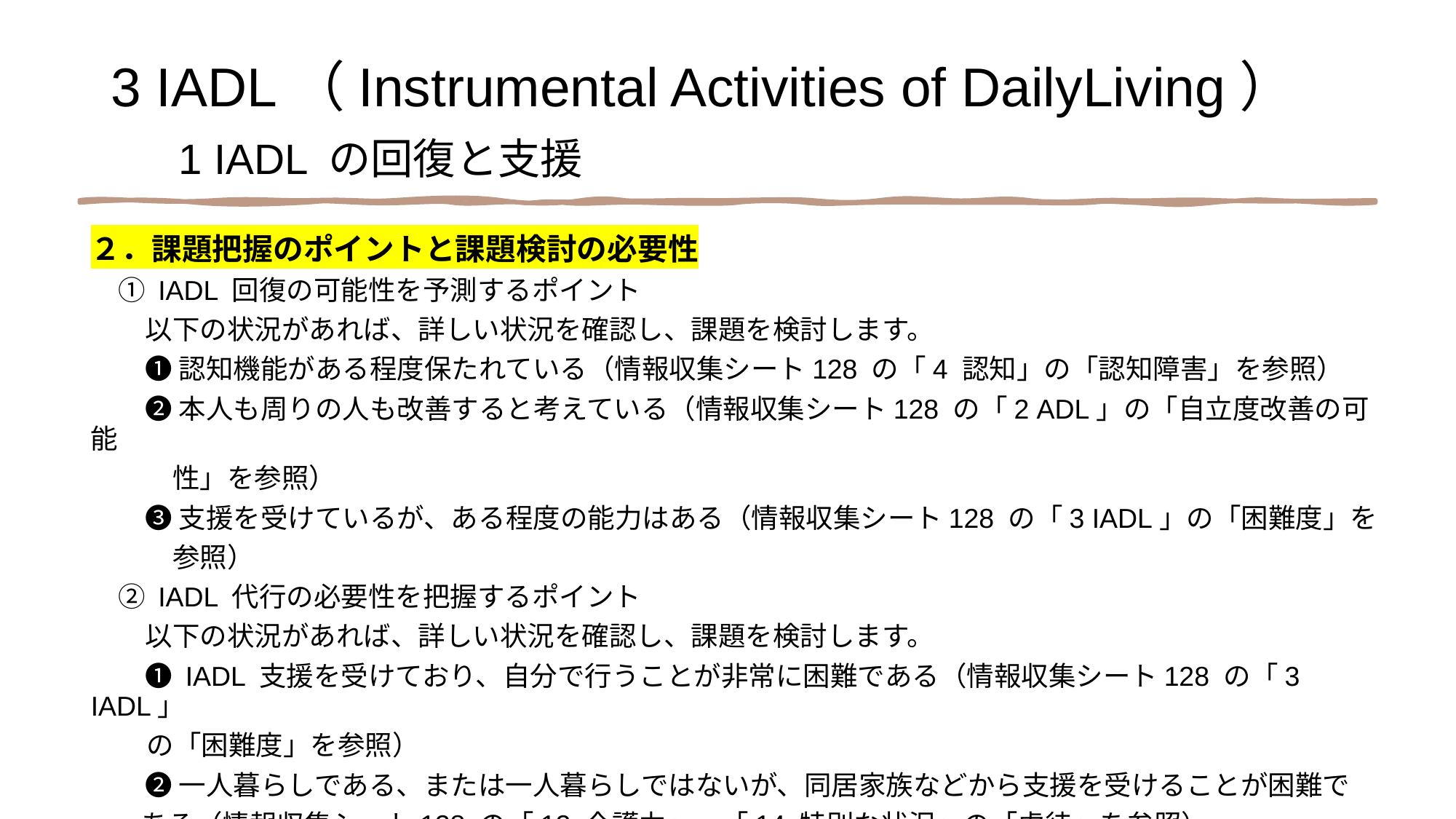

3 IADL（Instrumental Activities of DailyLiving）
　1 IADL の回復と支援

２．課題把握のポイントと課題検討の必要性
　① IADL 回復の可能性を予測するポイント
　　以下の状況があれば、詳しい状況を確認し、課題を検討します。
　　❶ 認知機能がある程度保たれている（情報収集シート128 の「4 認知」の「認知障害」を参照）
　　❷ 本人も周りの人も改善すると考えている（情報収集シート128 の「2 ADL」の「自立度改善の可能
　　　性」を参照）
　　❸ 支援を受けているが、ある程度の能力はある（情報収集シート128 の「3 IADL」の「困難度」を
　　　参照）
　② IADL 代行の必要性を把握するポイント
　　以下の状況があれば、詳しい状況を確認し、課題を検討します。
　　❶ IADL 支援を受けており、自分で行うことが非常に困難である（情報収集シート128 の「3 IADL」
        の「困難度」を参照）
　　❷ 一人暮らしである、または一人暮らしではないが、同居家族などから支援を受けることが困難で
       ある（情報収集シート128 の「12 介護力」、「14 特別な状況」の「虐待」を参照）